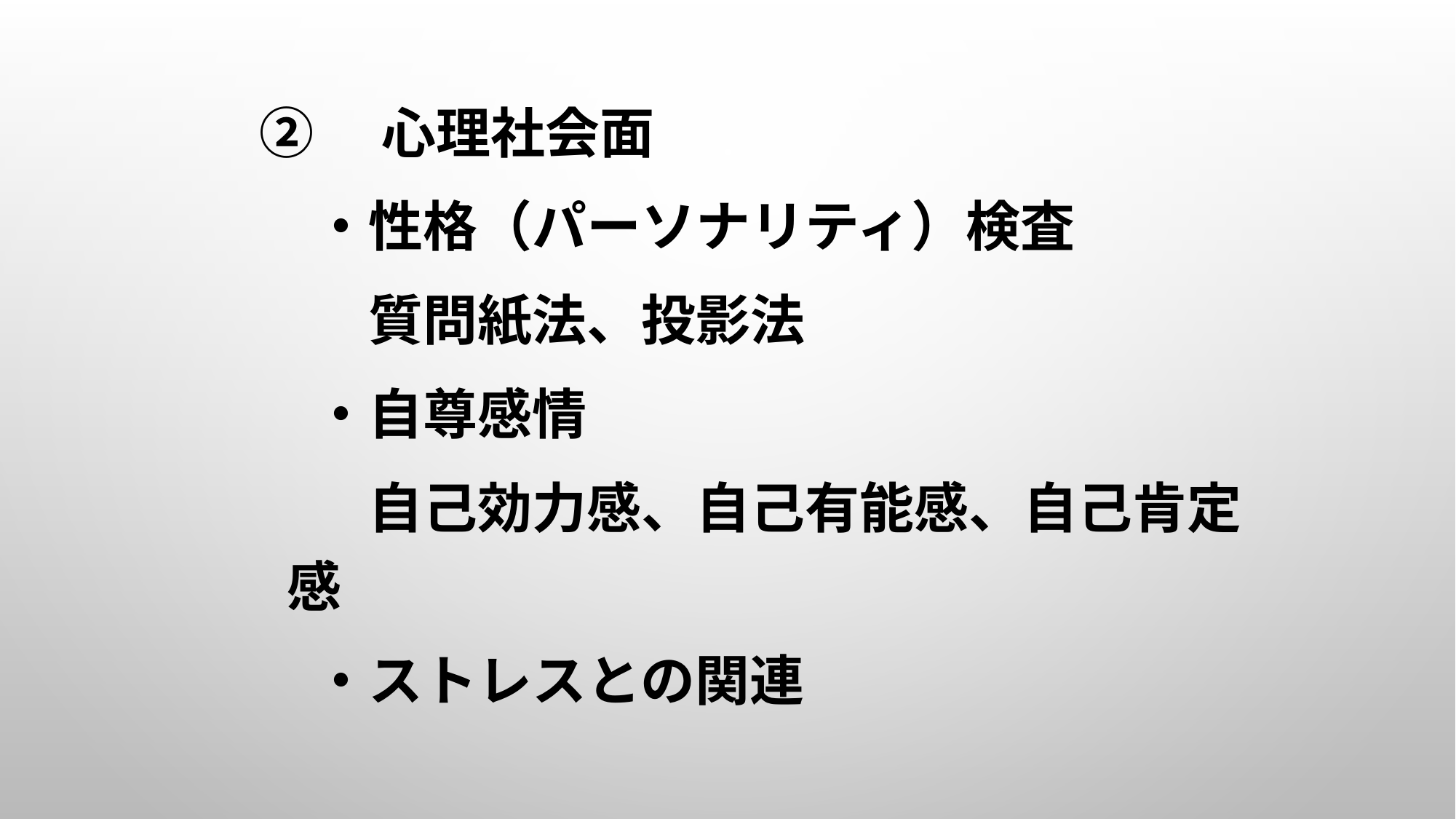

②　心理社会面
　・性格（パーソナリティ）検査
　　質問紙法、投影法
　・自尊感情
　　自己効力感、自己有能感、自己肯定感
　・ストレスとの関連